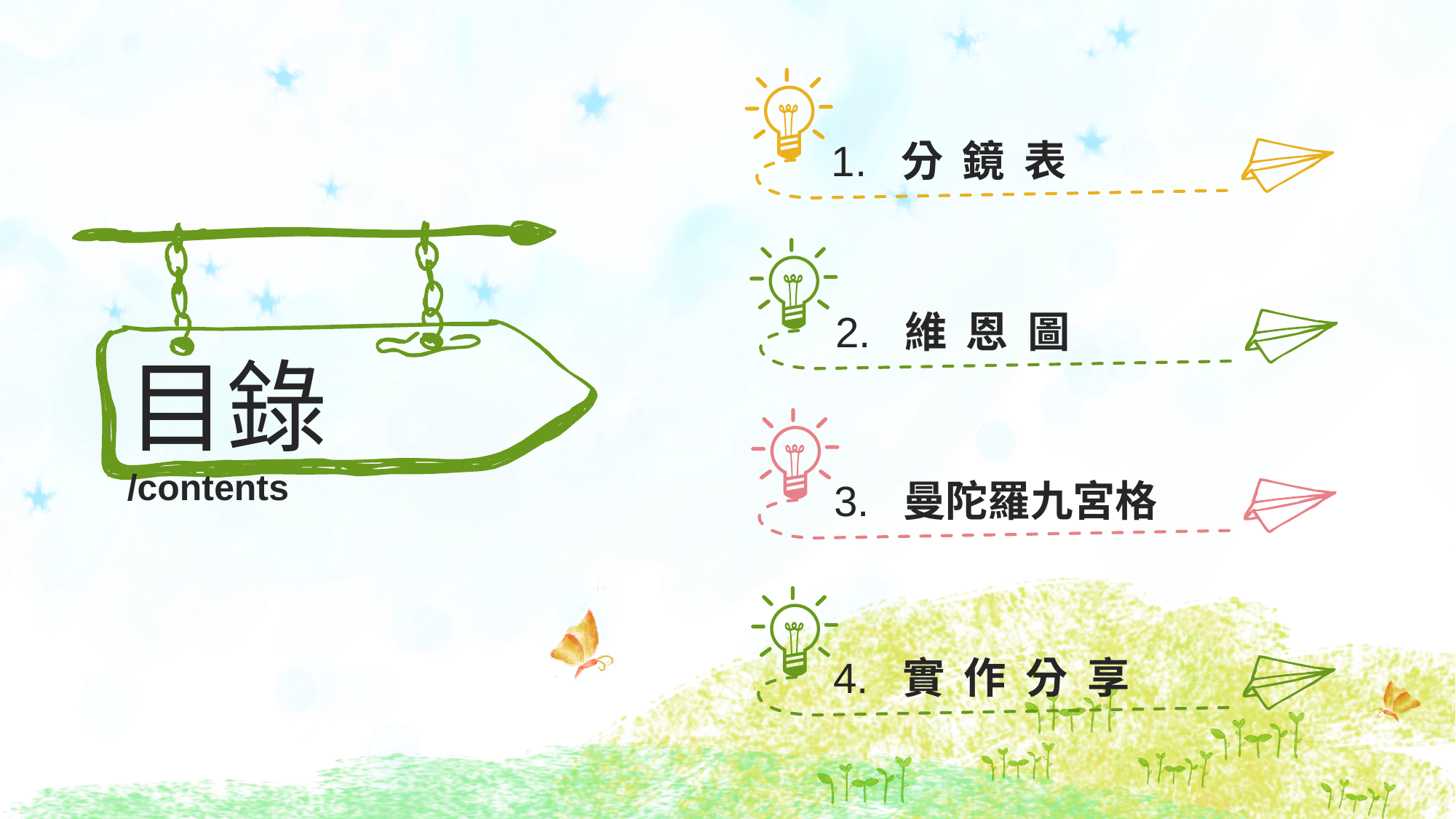

1.  分  鏡  表

2.  維  恩  圖

目錄
/contents

3.  曼陀羅九宮格

4.  實  作  分  享